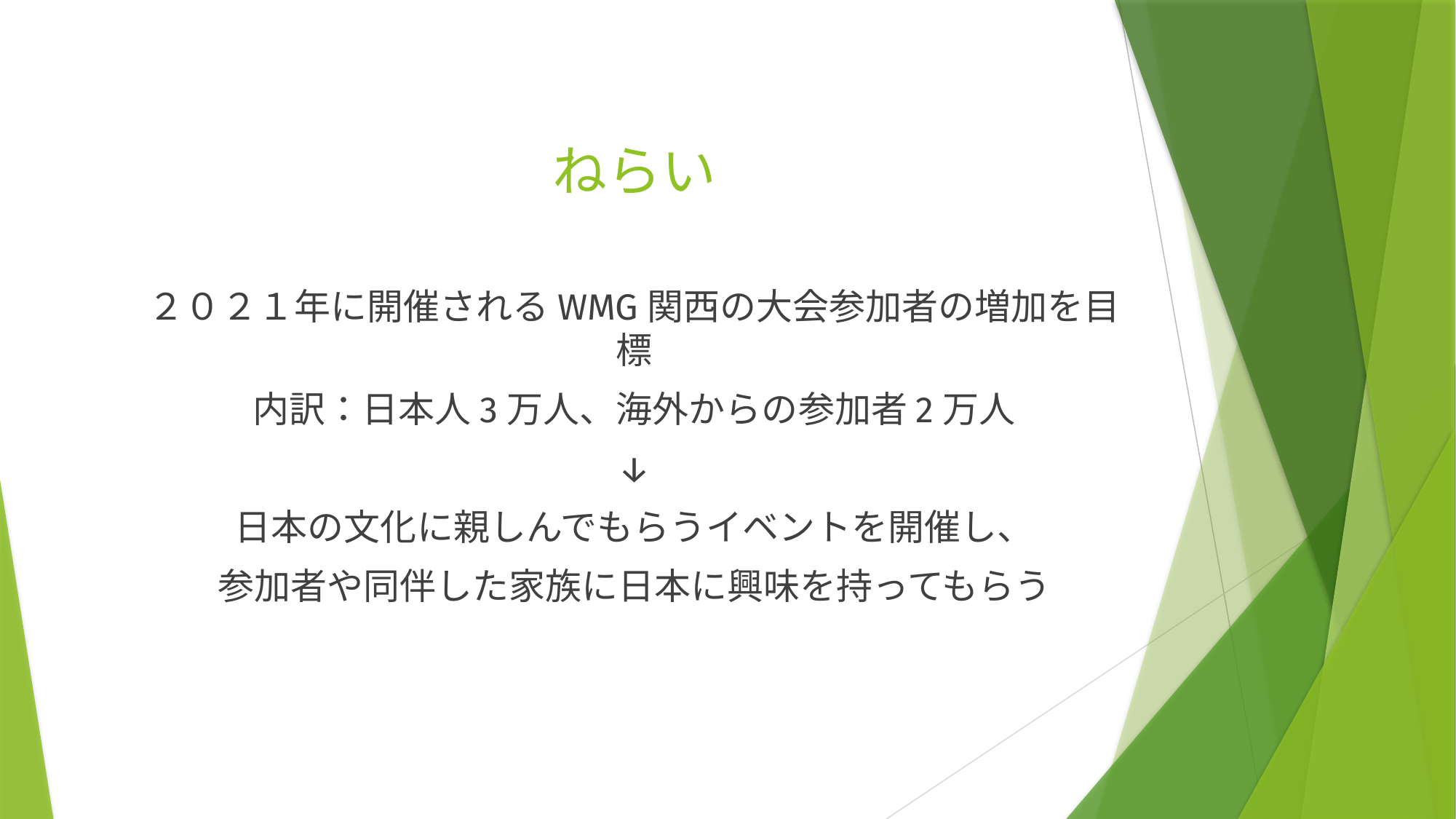

# ねらい
２０２１年に開催されるWMG関西の大会参加者の増加を目標
内訳：日本人3万人、海外からの参加者2万人
↓
日本の文化に親しんでもらうイベントを開催し、
参加者や同伴した家族に日本に興味を持ってもらう